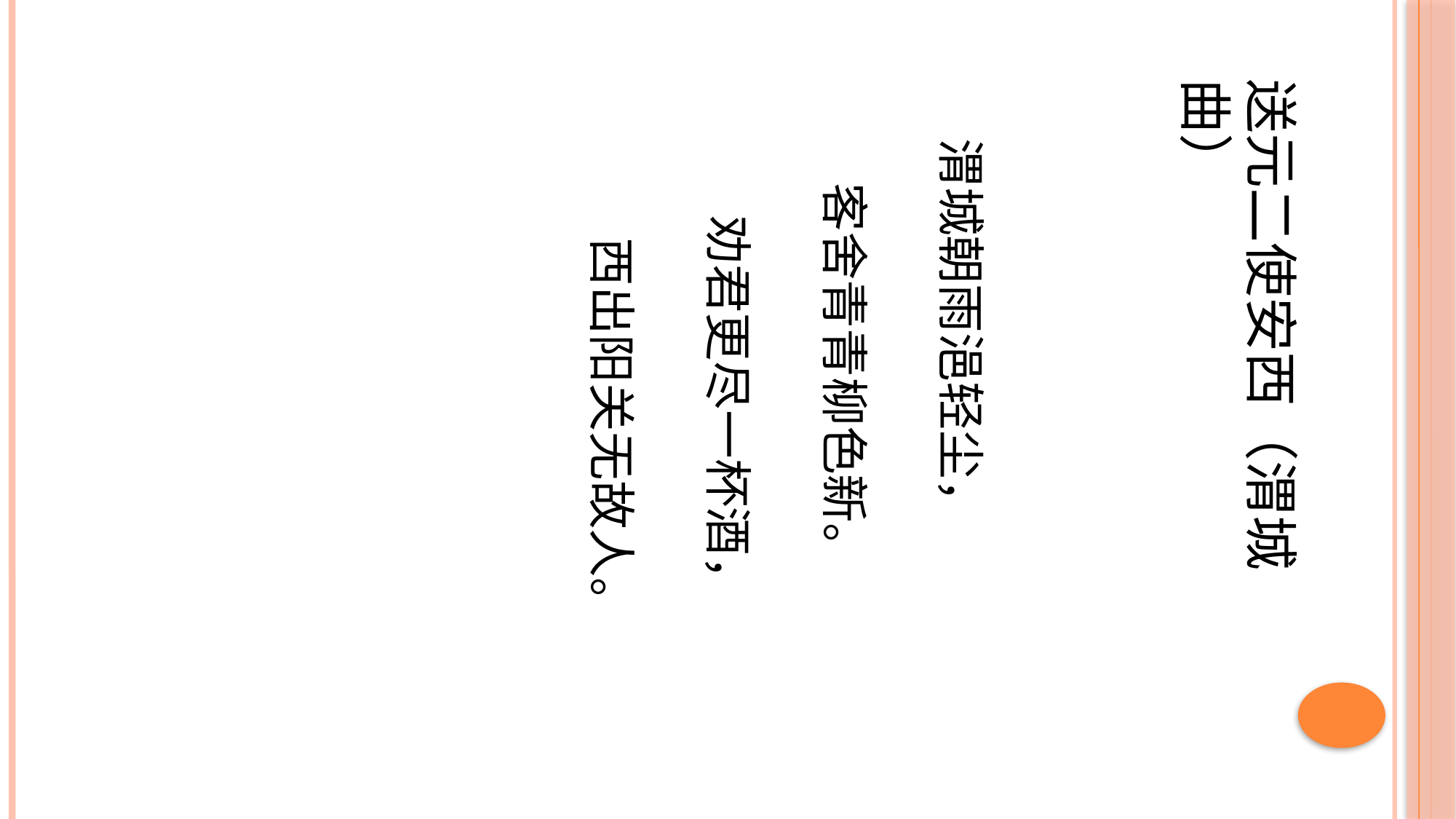

送元二使安西（渭城曲）
渭城朝雨浥轻尘，

   客舍青青柳色新。

      劝君更尽一杯酒，

        西出阳关无故人。